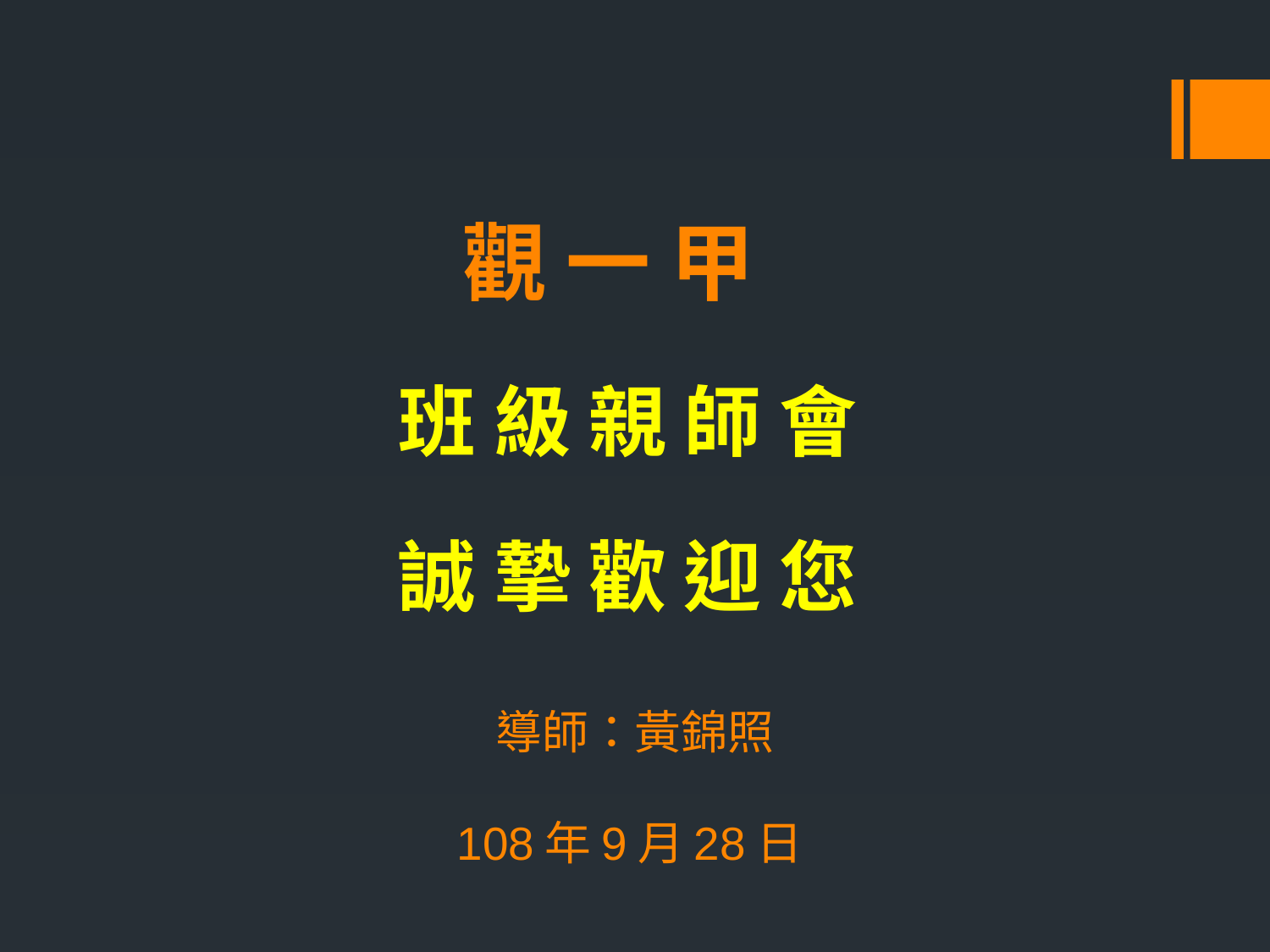

觀 一 甲
班 級 親 師 會
誠 摯 歡 迎 您
# 導師：黃錦照 108年9月28日